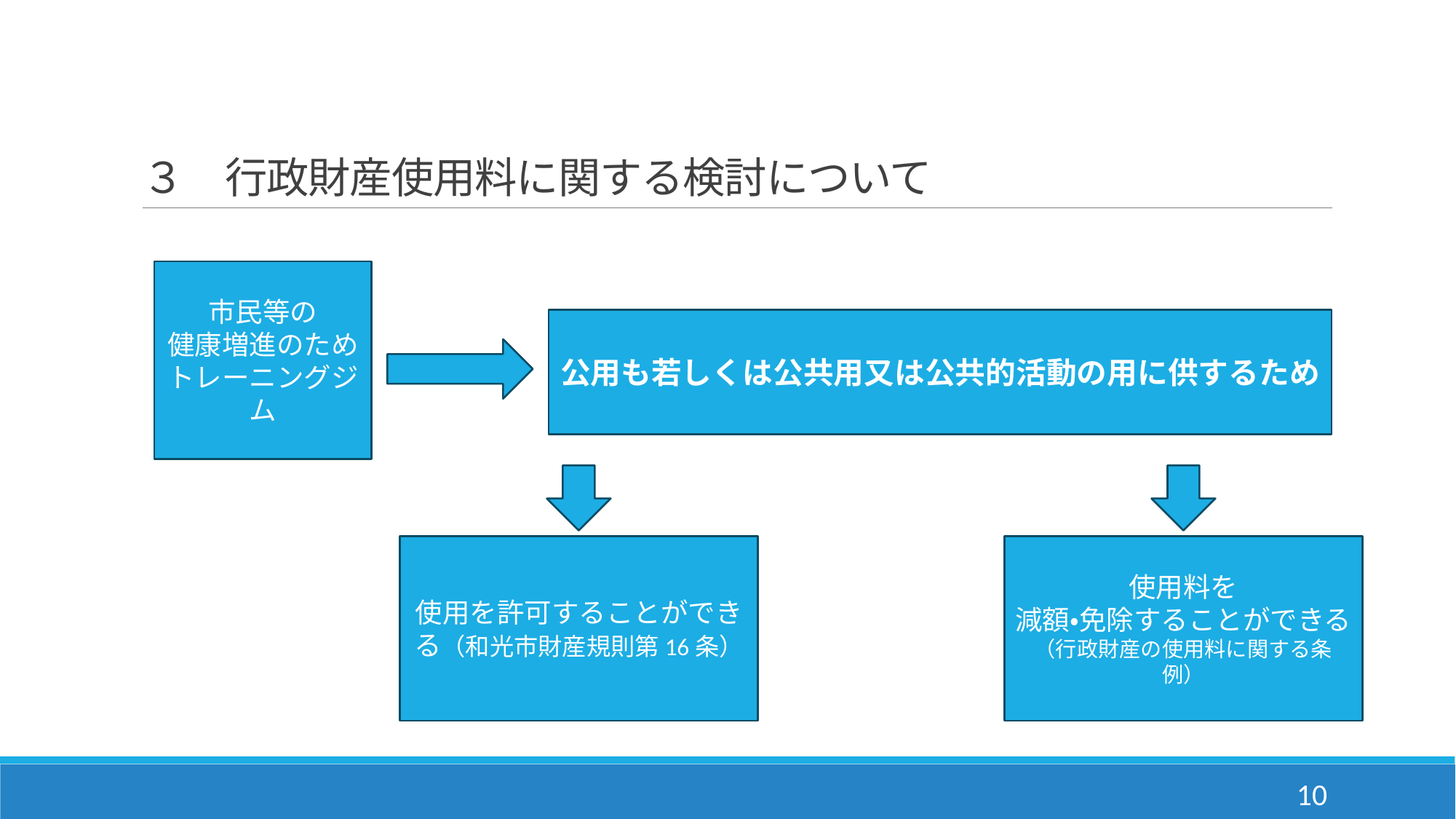

# ３　行政財産使用料に関する検討について
市民等の
健康増進のためトレーニングジム
公用も若しくは公共用又は公共的活動の用に供するため

使用料を
減額・免除することができる（行政財産の使用料に関する条例）
使用を許可することができる（和光市財産規則第16条）
10